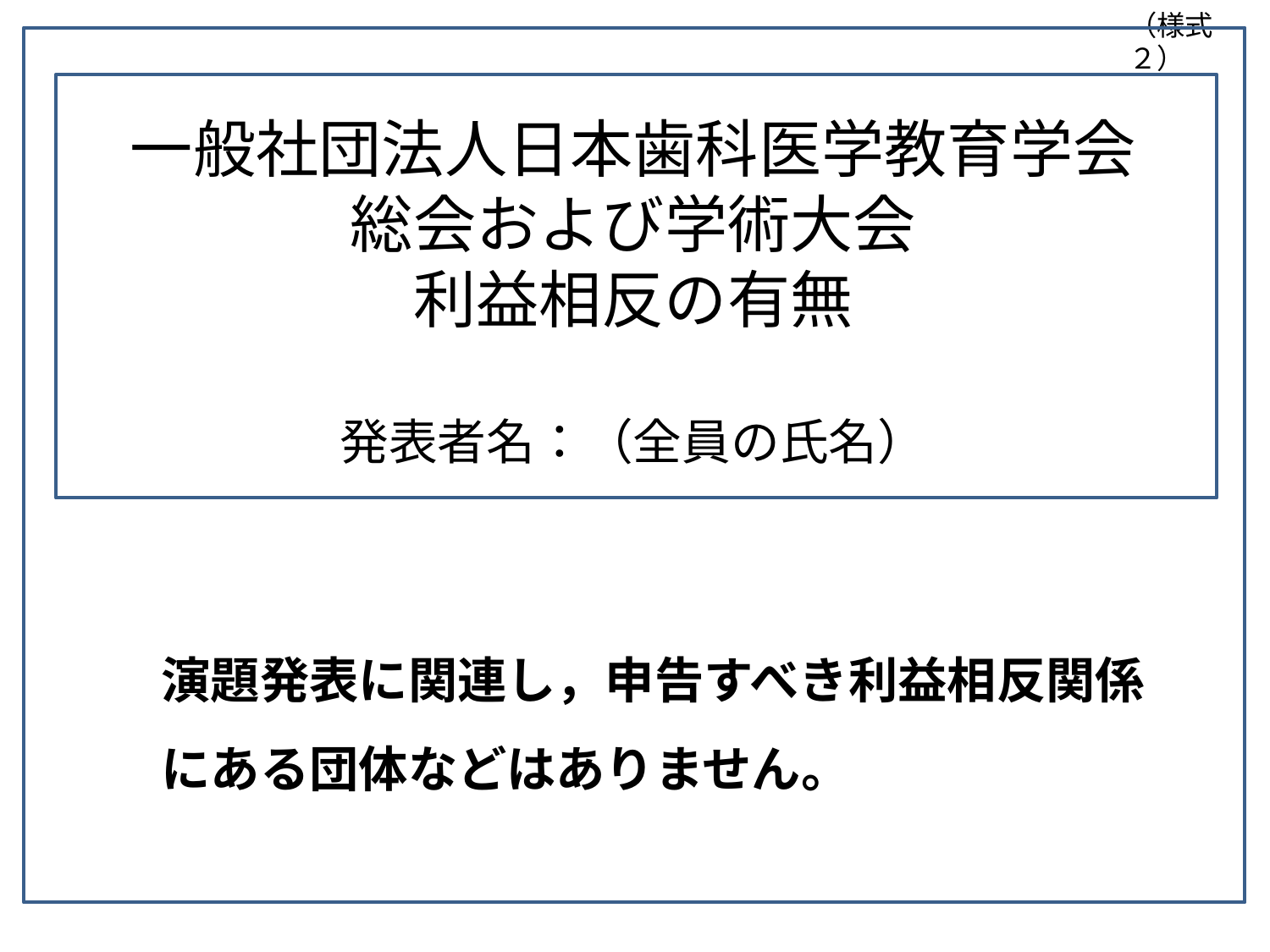

（様式２）

# 一般社団法人日本歯科医学教育学会 総会および学術大会 利益相反の有無 発表者名：（全員の氏名）
演題発表に関連し，申告すべき利益相反関係にある団体などはありません。